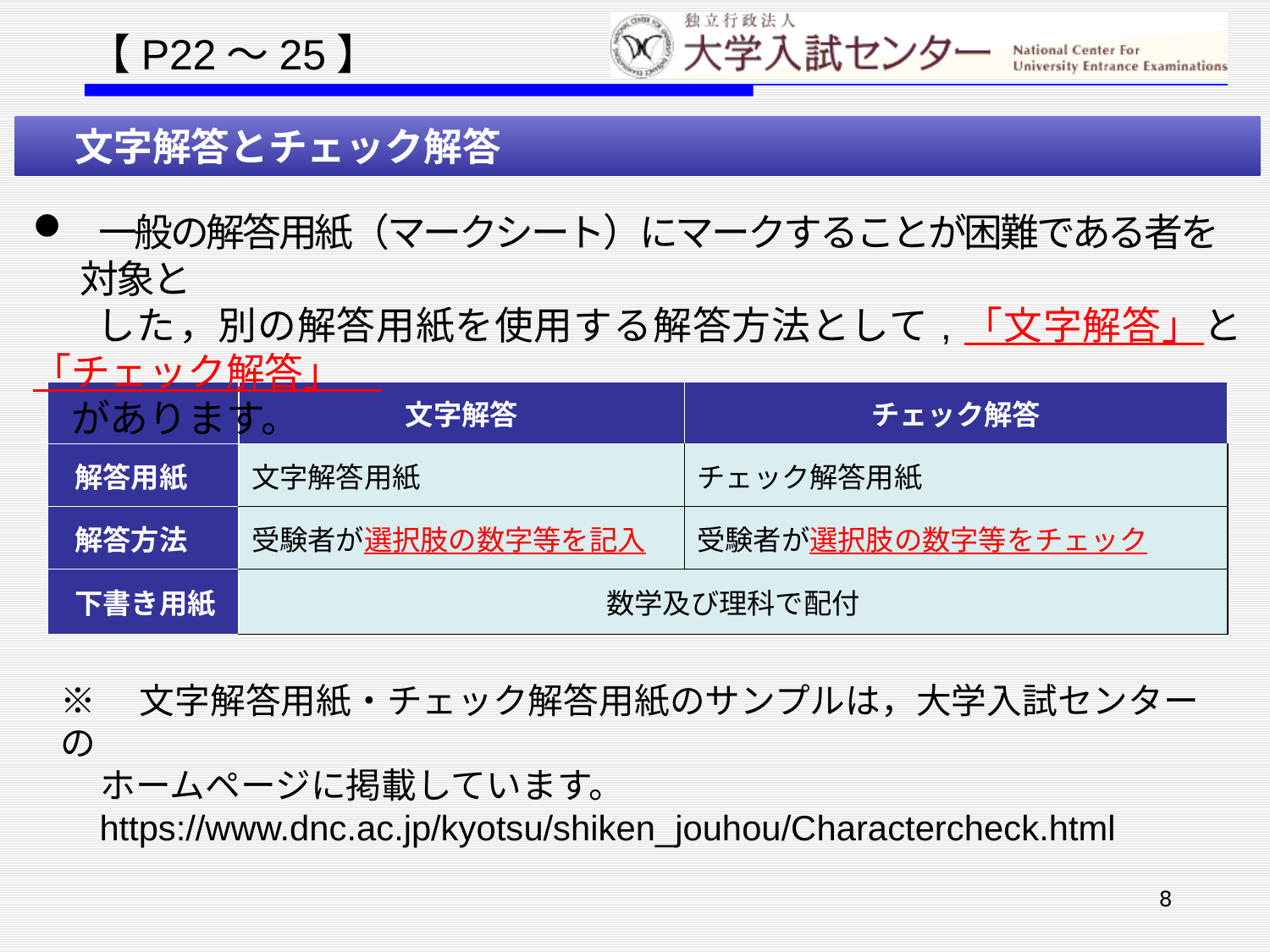

【P22～25】
　 文字解答とチェック解答
 一般の解答用紙（マークシート）にマークすることが困難である者を対象と
 　した，別の解答用紙を使用する解答方法として,「文字解答」と 「チェック解答」
　があります。

|  | 文字解答 | チェック解答 |
| --- | --- | --- |
| 解答用紙 | 文字解答用紙 | チェック解答用紙 |
| 解答方法 | 受験者が選択肢の数字等を記入 | 受験者が選択肢の数字等をチェック |
| 下書き用紙 | 数学及び理科で配付 |  |
※　文字解答用紙・チェック解答用紙のサンプルは，大学入試センターの
    ホームページに掲載しています。
    https://www.dnc.ac.jp/kyotsu/shiken_jouhou/Charactercheck.html

8